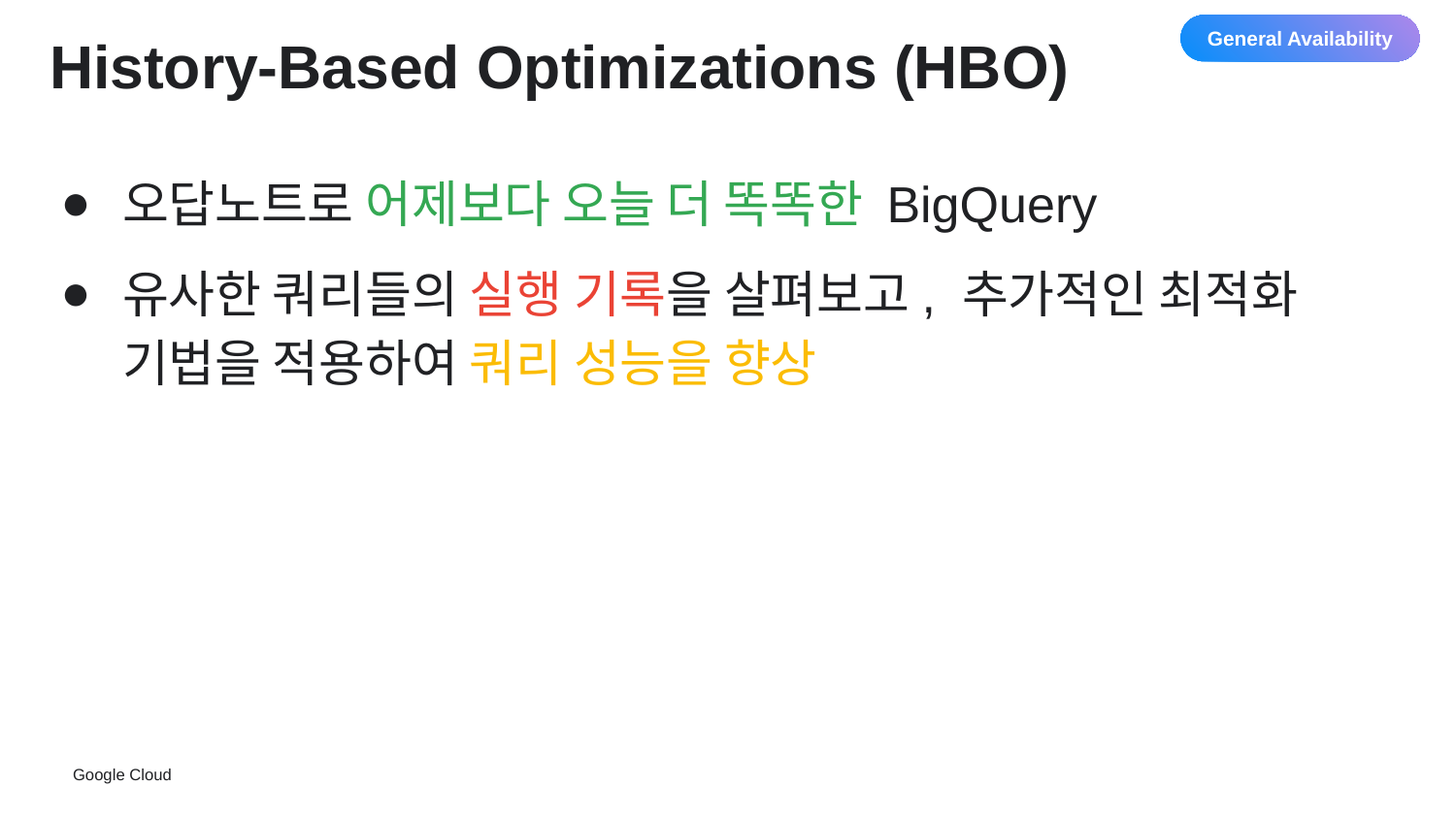

General Availability
# History-Based Optimizations (HBO)
오답노트로 어제보다 오늘 더 똑똑한 BigQuery
유사한 쿼리들의 실행 기록을 살펴보고, 추가적인 최적화 기법을 적용하여 쿼리 성능을 향상